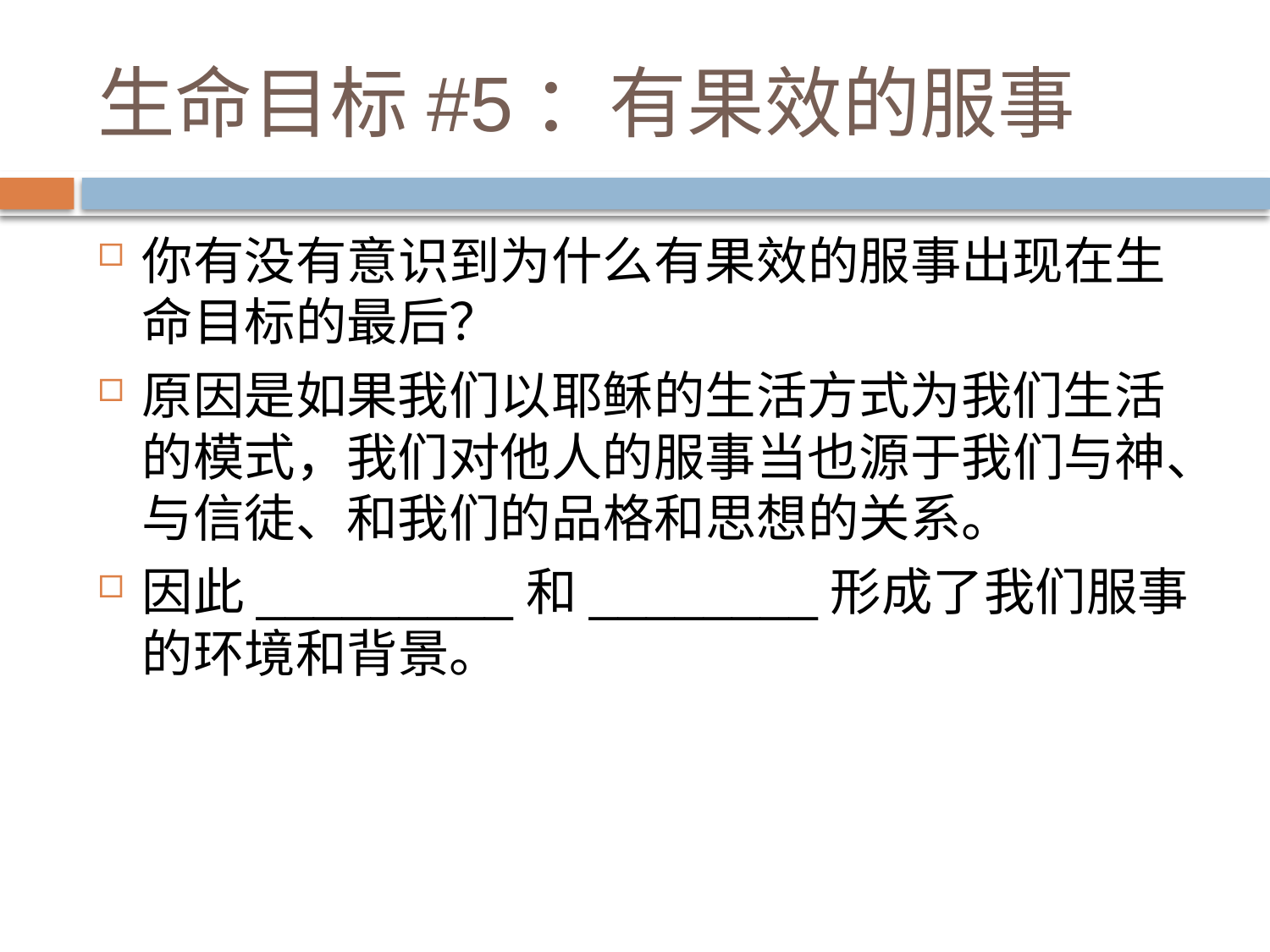

# 生命目标#5：有果效的服事
你有没有意识到为什么有果效的服事出现在生命目标的最后？
原因是如果我们以耶稣的生活方式为我们生活的模式，我们对他人的服事当也源于我们与神、与信徒、和我们的品格和思想的关系。
因此_________和________形成了我们服事的环境和背景。